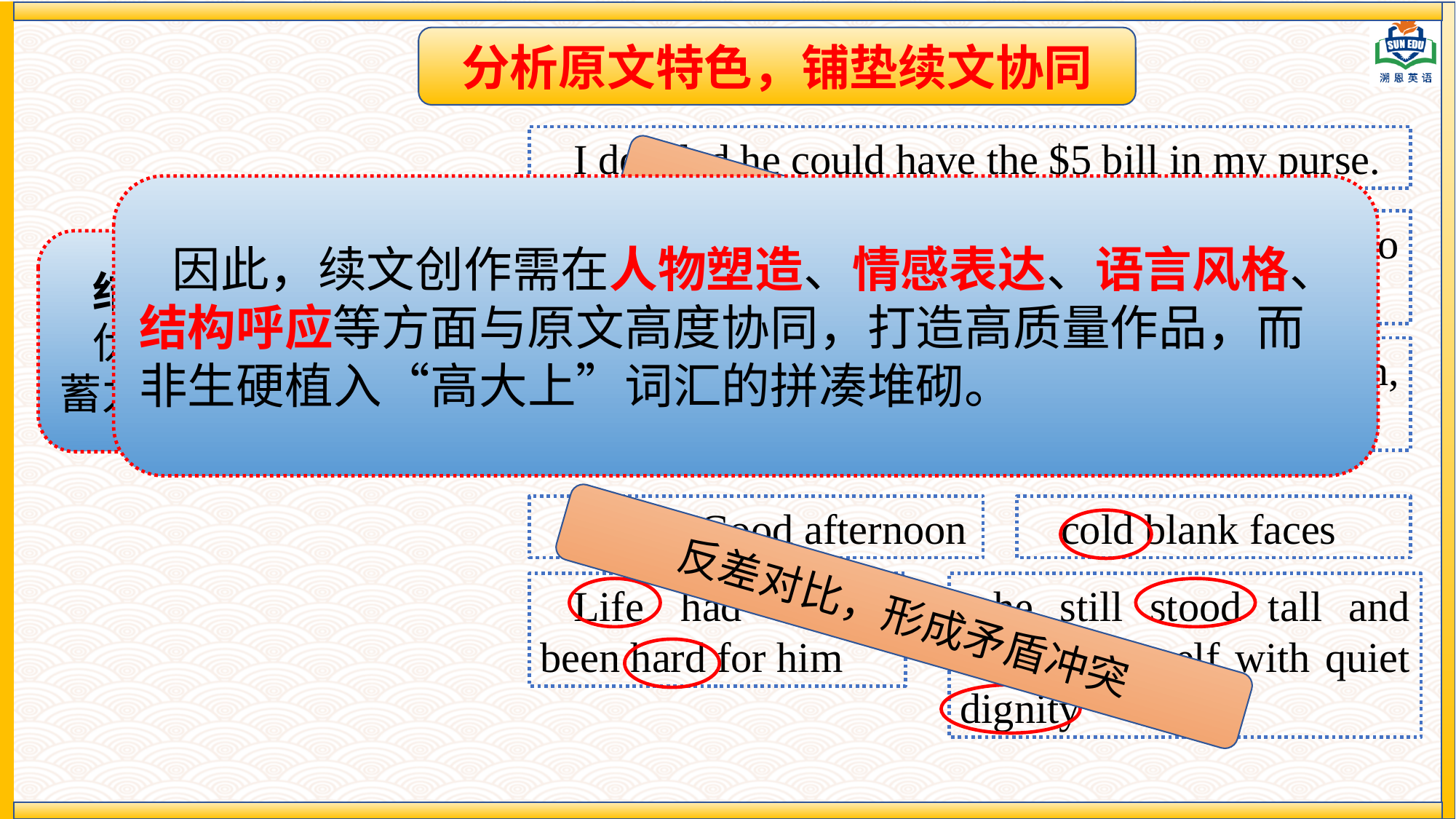

分析原文特色，铺垫续文协同
I decided he could have the $5 bill in my purse.
因此，续文创作需在人物塑造、情感表达、语言风格、结构呼应等方面与原文高度协同，打造高质量作品，而非生硬植入“高大上”词汇的拼凑堆砌。
I rolled the bill tightly and waited for him to make his way to me.
均为情节伏笔
结构铺垫：
伏笔与反差为续写蓄力
A young boy across from me, maybe ten, watched him, swaying (摇摆) to the rhythm…
warm “Good afternoon
cold blank faces

Life had clearly been hard for him
he still stood tall and carried himself with quiet dignity
反差对比，形成矛盾冲突